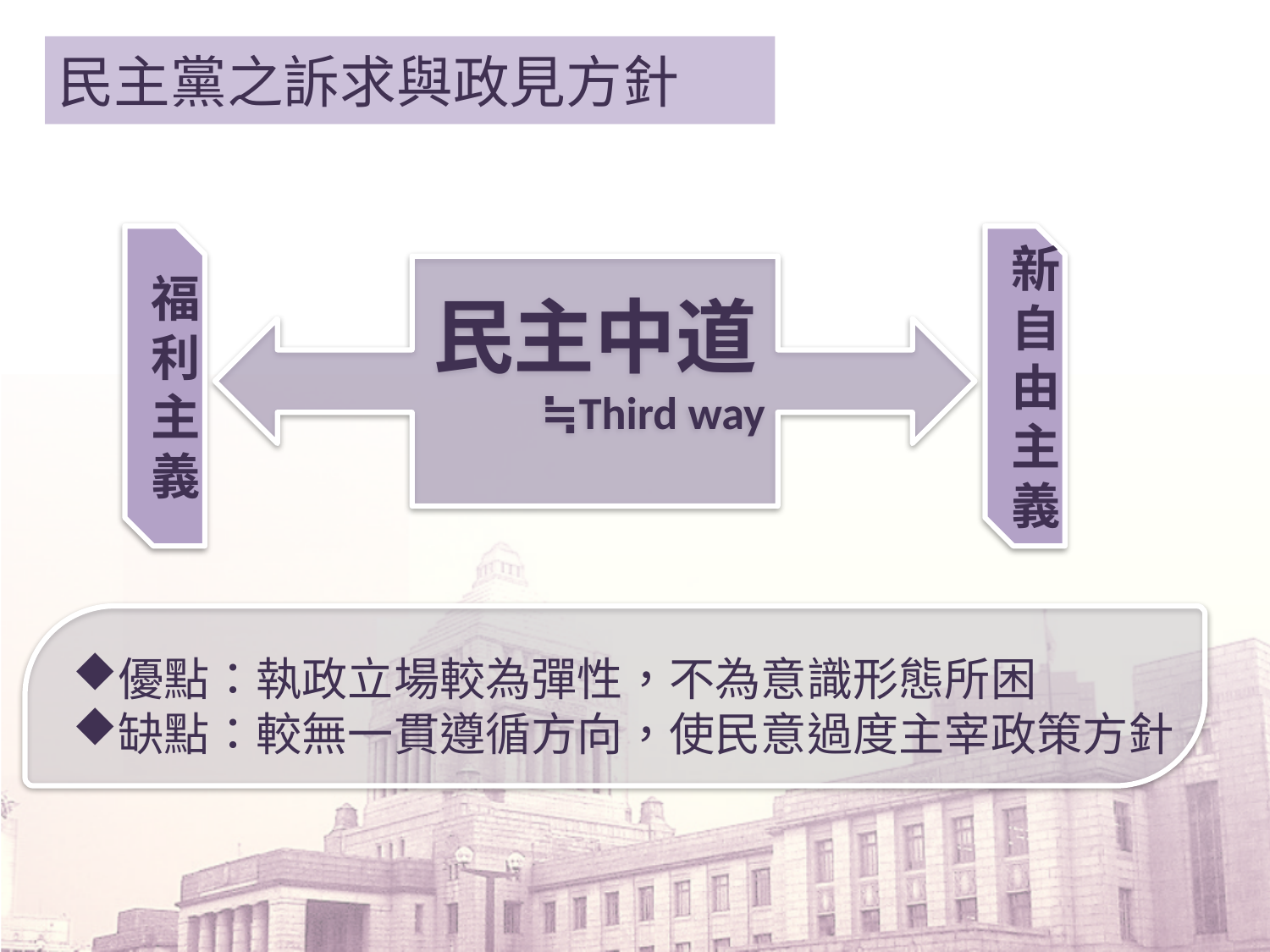

民主黨之訴求與政見方針
福利主義
新自由主義
民主中道
≒Third way

優點：執政立場較為彈性，不為意識形態所困
缺點：較無一貫遵循方向，使民意過度主宰政策方針